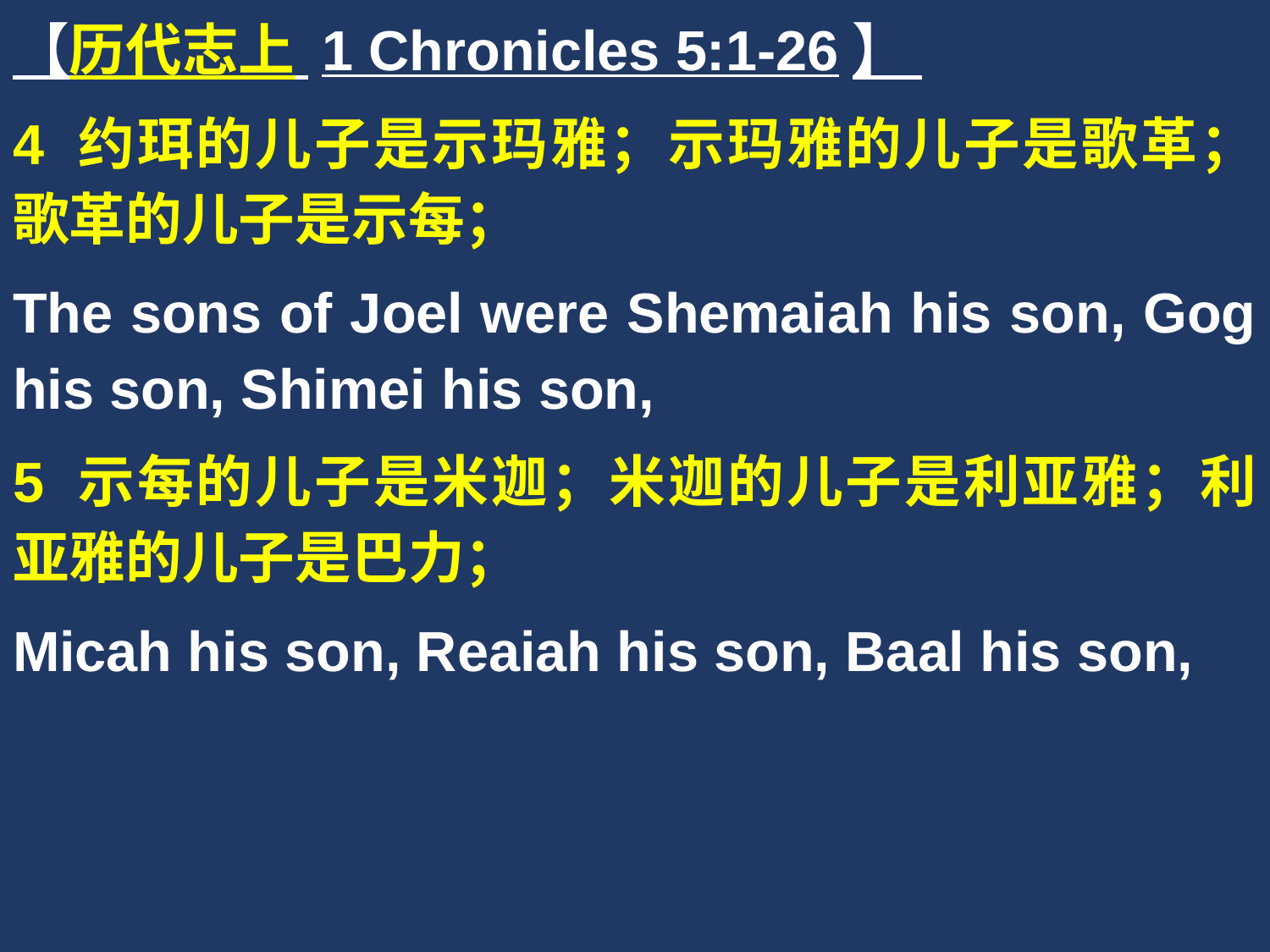

【历代志上 1 Chronicles 5:1-26】
4 约珥的儿子是示玛雅；示玛雅的儿子是歌革；歌革的儿子是示每；
The sons of Joel were Shemaiah his son, Gog his son, Shimei his son,
5 示每的儿子是米迦；米迦的儿子是利亚雅；利亚雅的儿子是巴力；
Micah his son, Reaiah his son, Baal his son,